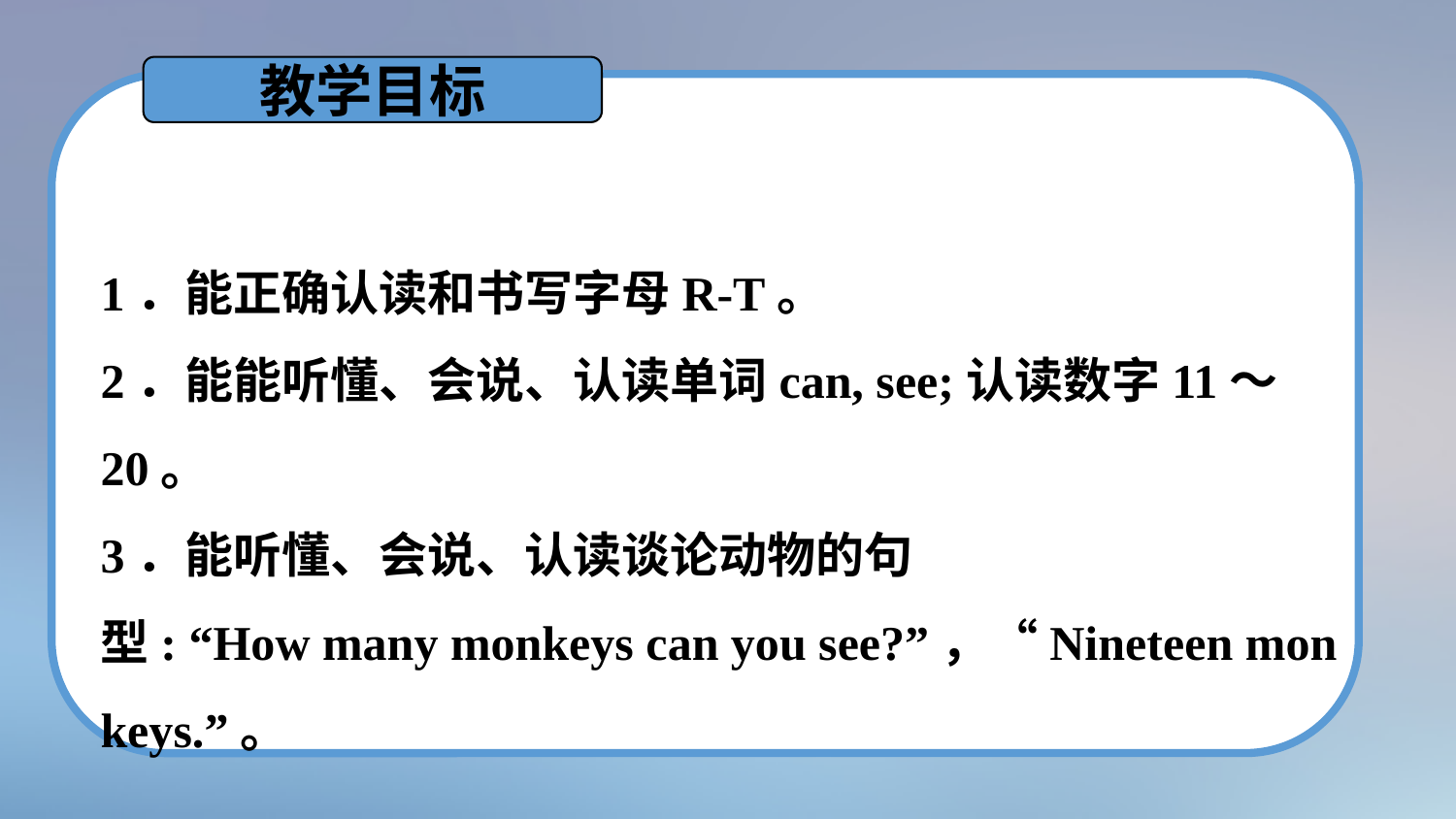

教学目标

1．能正确认读和书写字母R-T。
2．能能听懂、会说、认读单词can, see;认读数字11～20。
3．能听懂、会说、认读谈论动物的句型: “How many monkeys can you see?”，“Nineteen monkeys.”。